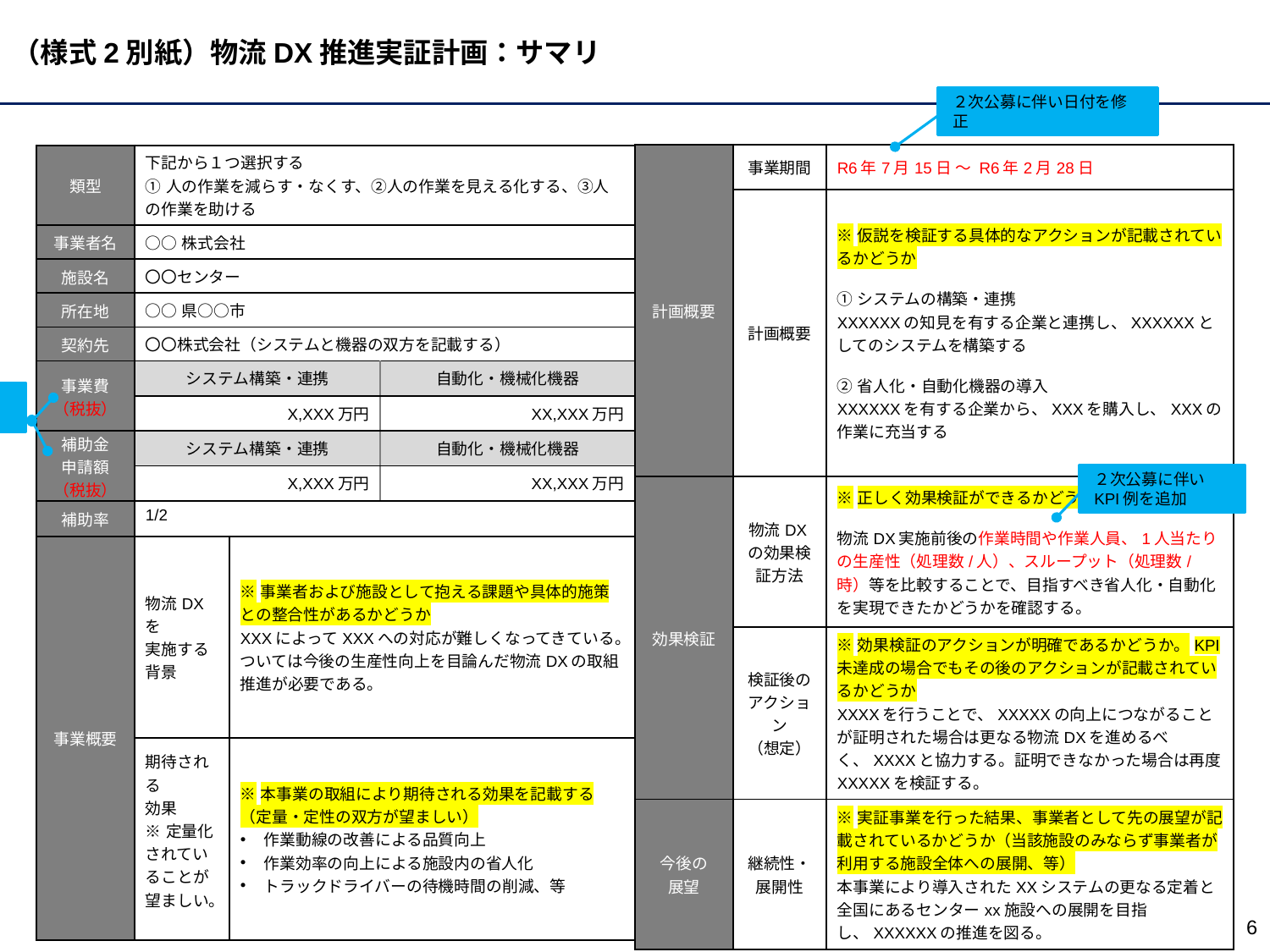

２次公募に伴い日付を修正
| 計画概要 | 事業期間 | R6年7月15日 ～ R6年2月28日 |
| --- | --- | --- |
|  | 計画概要 | ※仮説を検証する具体的なアクションが記載されているかどうか ①システムの構築・連携 XXXXXXの知見を有する企業と連携し、XXXXXXとしてのシステムを構築する ②省人化・自動化機器の導入 XXXXXXを有する企業から、XXXを購入し、XXXの作業に充当する |
| 類型 | 下記から１つ選択する ①人の作業を減らす・なくす、②人の作業を見える化する、③人の作業を助ける |  |  |
| --- | --- | --- | --- |
| 事業者名 | ○○株式会社 |  |  |
| 施設名 | 〇〇センター |  |  |
| 所在地 | ○○県○○市 |  |  |
| 契約先 | 〇〇株式会社（システムと機器の双方を記載する） |  |  |
| 事業費 （税抜） | システム構築・連携 |  | 自動化・機械化機器 |
|  | X,XXX万円 |  | XX,XXX万円 |
| 補助金 申請額 （税抜） | システム構築・連携 |  | 自動化・機械化機器 |
|  | X,XXX万円 |  | XX,XXX万円 |
| 補助率 | 1/2 |  |  |
| 事業概要 | 物流DXを 実施する 背景 | ※事業者および施設として抱える課題や具体的施策との整合性があるかどうか XXXによってXXXへの対応が難しくなってきている。ついては今後の生産性向上を目論んだ物流DXの取組推進が必要である。 |  |
|  | 期待される 効果 ※定量化されていることが望ましい。 | ※本事業の取組により期待される効果を記載する（定量・定性の双方が望ましい） 作業動線の改善による品質向上 作業効率の向上による施設内の省人化 トラックドライバーの待機時間の削減、等 |  |
２次公募に伴い日付を修正
２次公募に伴い税抜で統一
２次公募に伴いKPI例を追加
| 効果検証 | 物流DXの効果検証方法 | ※正しく効果検証ができるかどうか 物流DX実施前後の作業時間や作業人員、1人当たりの生産性（処理数/人）、スループット（処理数/時）等を比較することで、目指すべき省人化・自動化を実現できたかどうかを確認する。 |
| --- | --- | --- |
|  | 検証後の アクション （想定） | ※効果検証のアクションが明確であるかどうか。KPI未達成の場合でもその後のアクションが記載されているかどうか XXXXを行うことで、XXXXXの向上につながることが証明された場合は更なる物流DXを進めるべく、XXXXと協力する。証明できなかった場合は再度XXXXXを検証する。 |
| 今後の 展望 | 継続性・ 展開性 | ※実証事業を行った結果、事業者として先の展望が記載されているかどうか（当該施設のみならず事業者が利用する施設全体への展開、等） 本事業により導入されたXXシステムの更なる定着と全国にあるセンターxx施設への展開を目指し、XXXXXXの推進を図る。 |
6